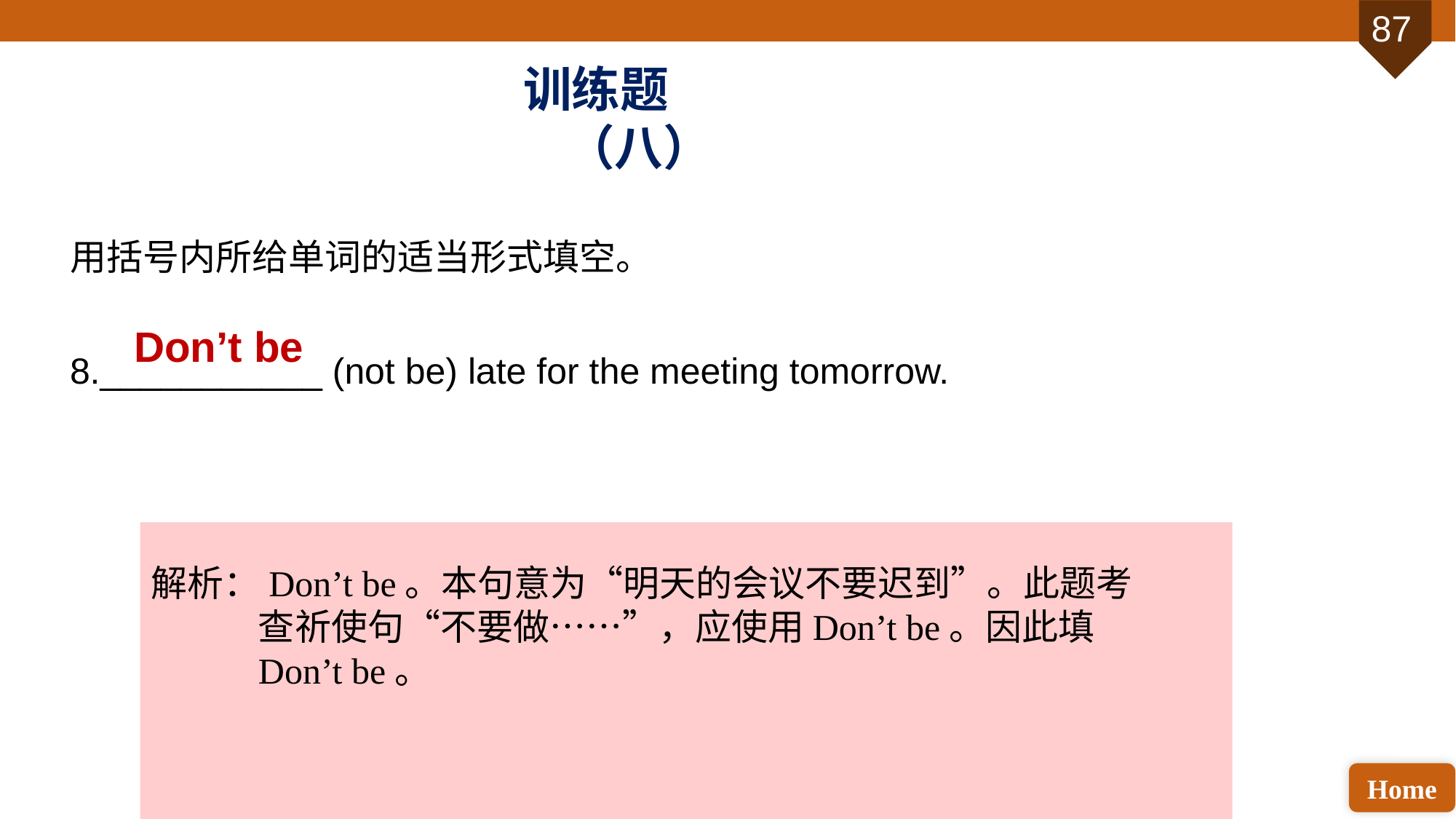

训练题（八）
用括号内所给单词的适当形式填空。

8.___________ (not be) late for the meeting tomorrow.
Don’t be

解析：Don’t be。本句意为“明天的会议不要迟到”。此题考查祈使句“不要做……”，应使用Don’t be。因此填Don’t be。